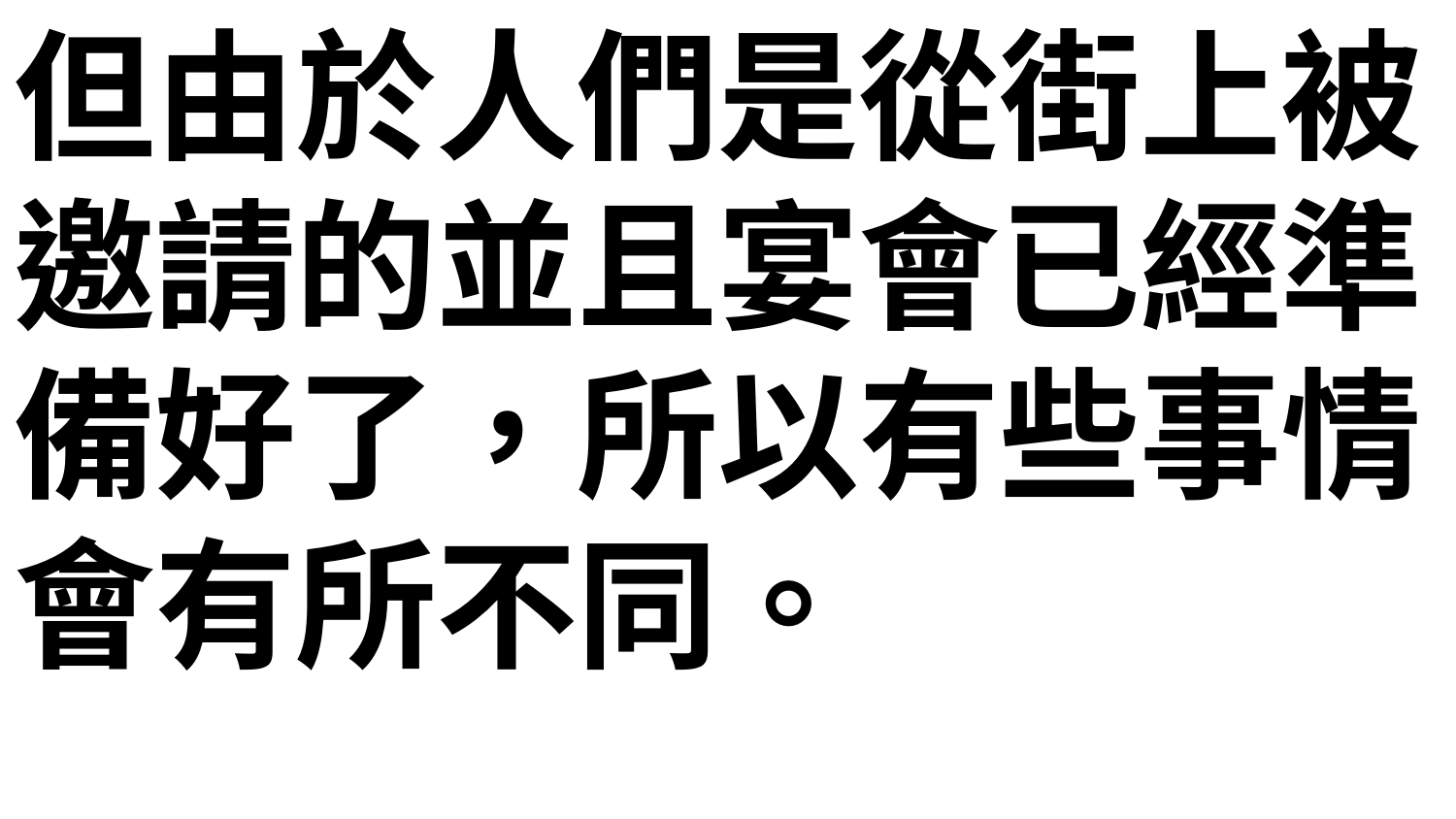

但由於人們是從街上被邀請的並且宴會已經準備好了，所以有些事情會有所不同。